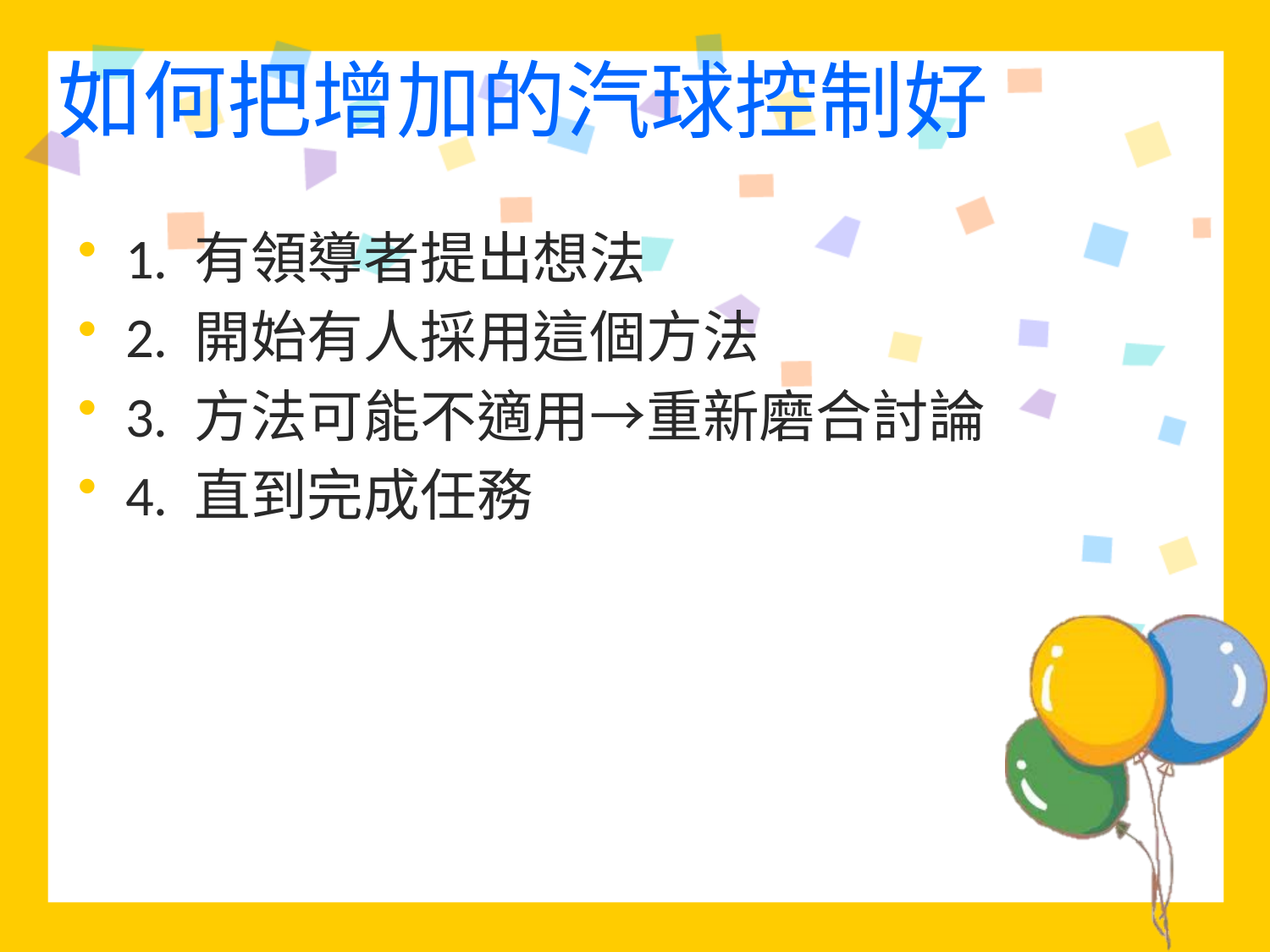

# 如何把增加的汽球控制好
1. 有領導者提出想法
2. 開始有人採用這個方法
3. 方法可能不適用→重新磨合討論
4. 直到完成任務